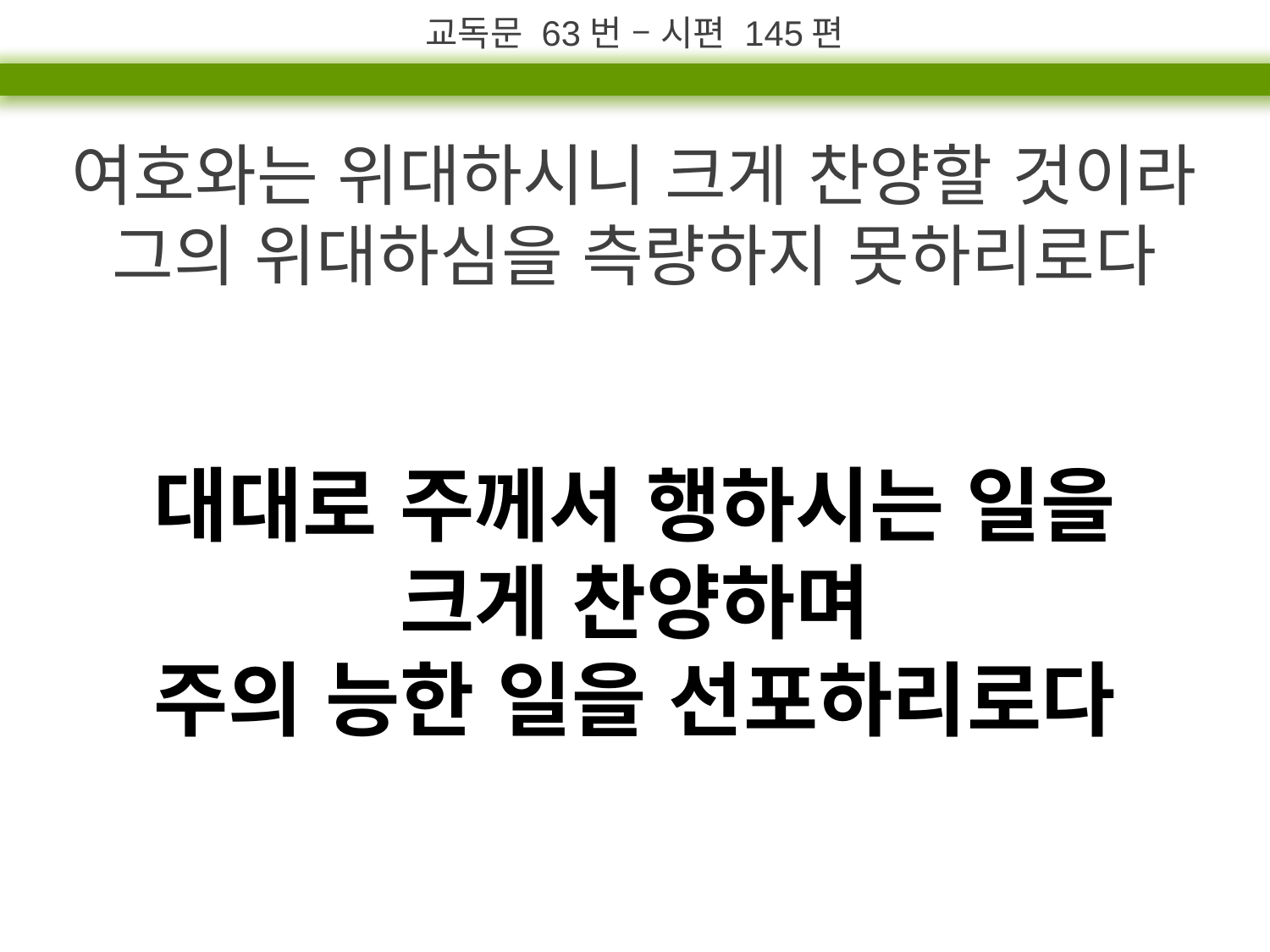

교독문 63번 – 시편 145편

여호와는 위대하시니 크게 찬양할 것이라 그의 위대하심을 측량하지 못하리로다
대대로 주께서 행하시는 일을
크게 찬양하며
주의 능한 일을 선포하리로다